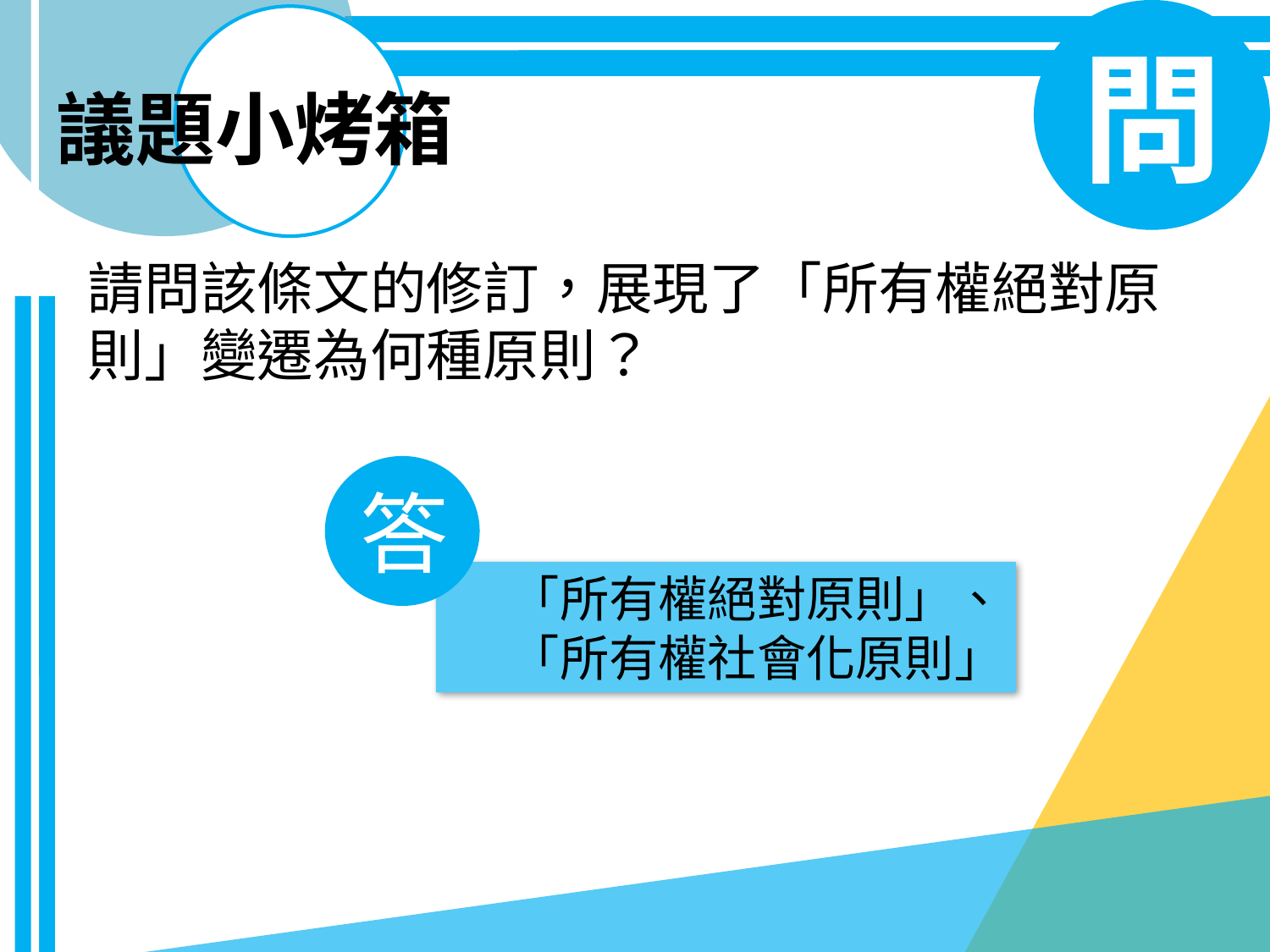

# 議題小烤箱
請問該條文的修訂，展現了「所有權絕對原則」變遷為何種原則？
答
「所有權絕對原則」、 「所有權社會化原則」